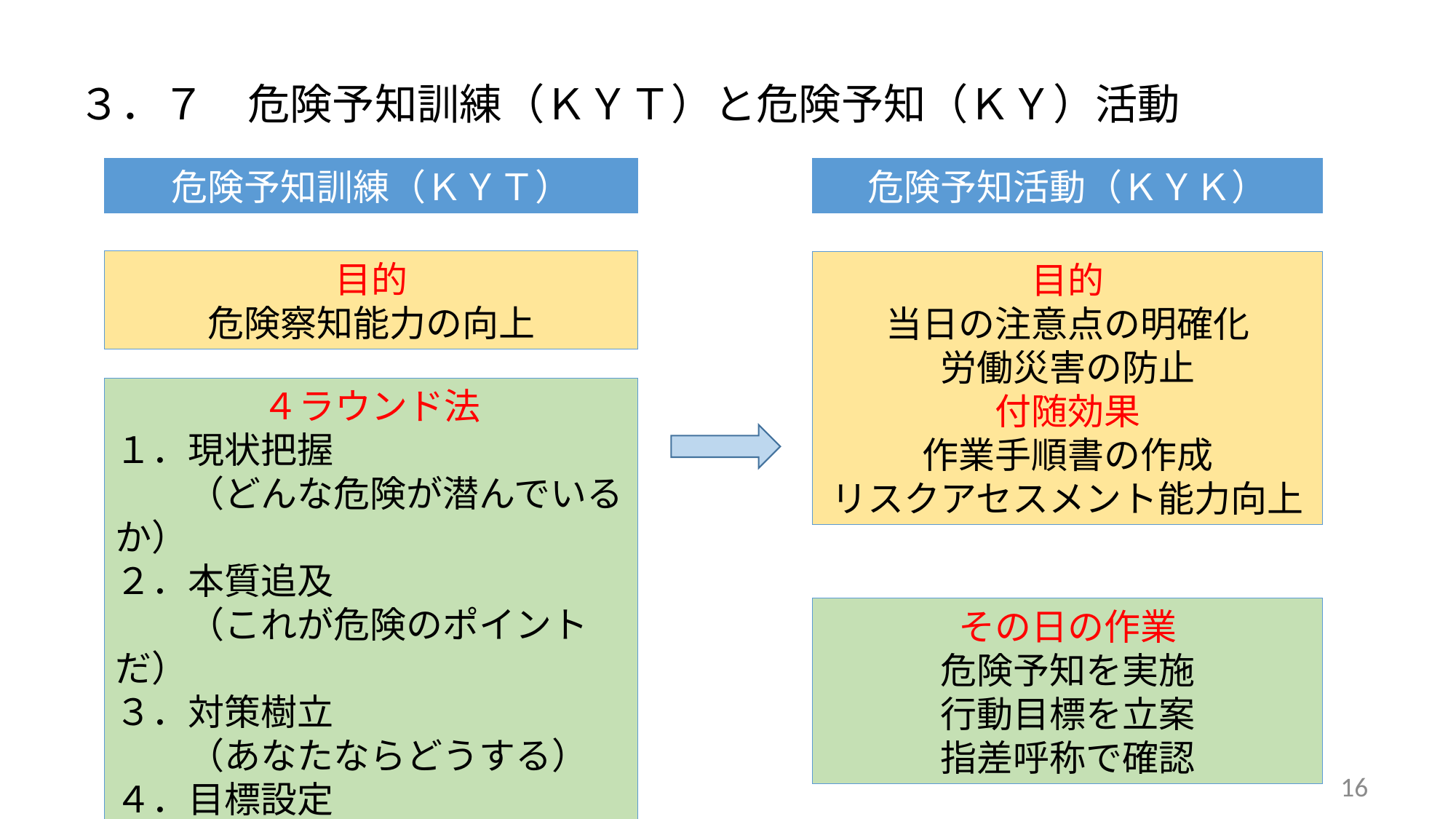

３．７　危険予知訓練（ＫＹＴ）と危険予知（ＫＹ）活動
危険予知訓練（ＫＹＴ）
危険予知活動（ＫＹＫ）
目的
危険察知能力の向上
目的
当日の注意点の明確化
労働災害の防止
付随効果
作業手順書の作成
リスクアセスメント能力向上
４ラウンド法
１．現状把握
　　（どんな危険が潜んでいるか）
２．本質追及
　　（これが危険のポイントだ）
３．対策樹立
　　（あなたならどうする）
４．目標設定
　　（私たちはこうする）

その日の作業
危険予知を実施
行動目標を立案
指差呼称で確認
16